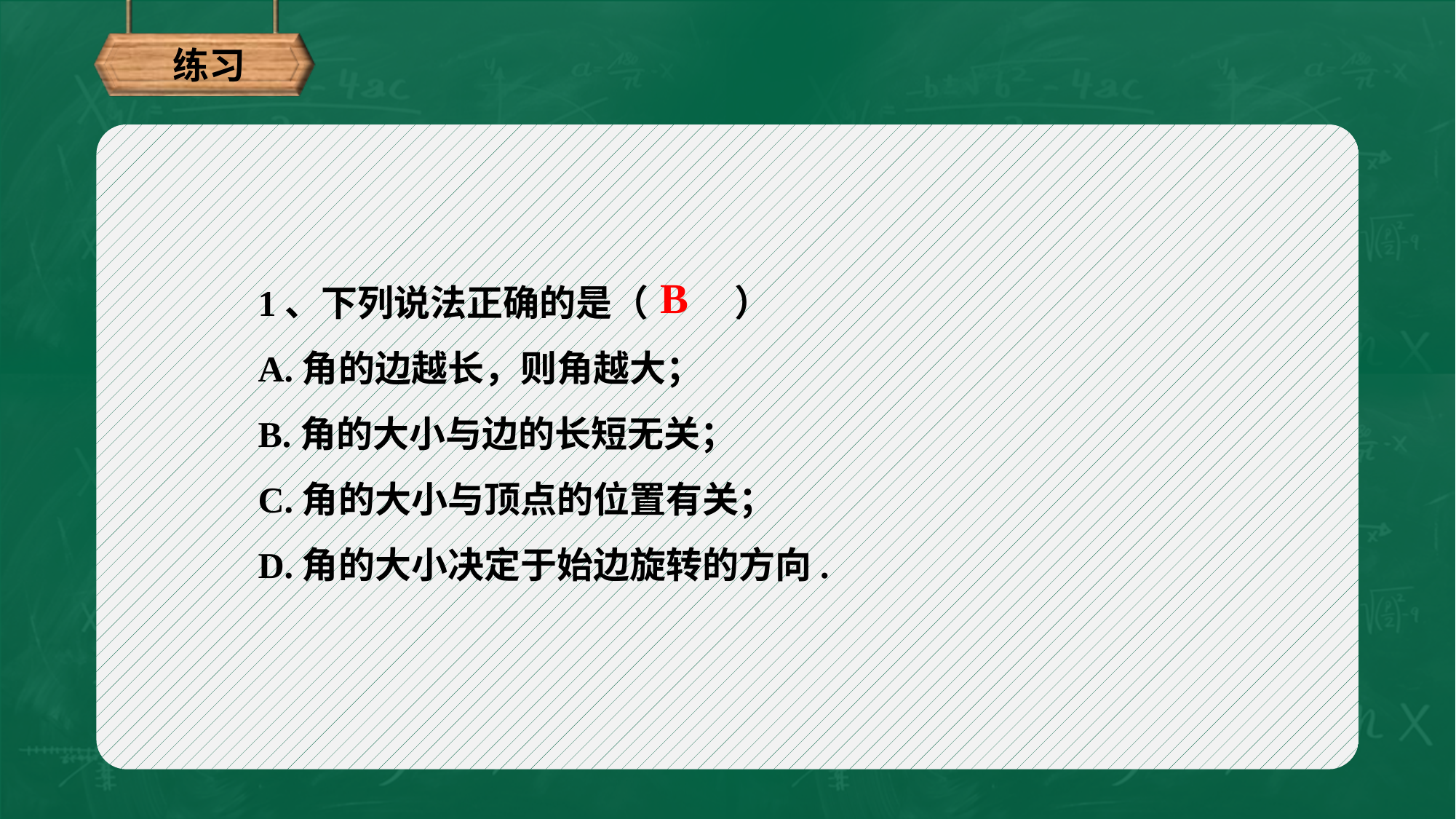

练习
1、下列说法正确的是（      　）
A.角的边越长，则角越大；
B.角的大小与边的长短无关；
C.角的大小与顶点的位置有关；
D.角的大小决定于始边旋转的方向.
B